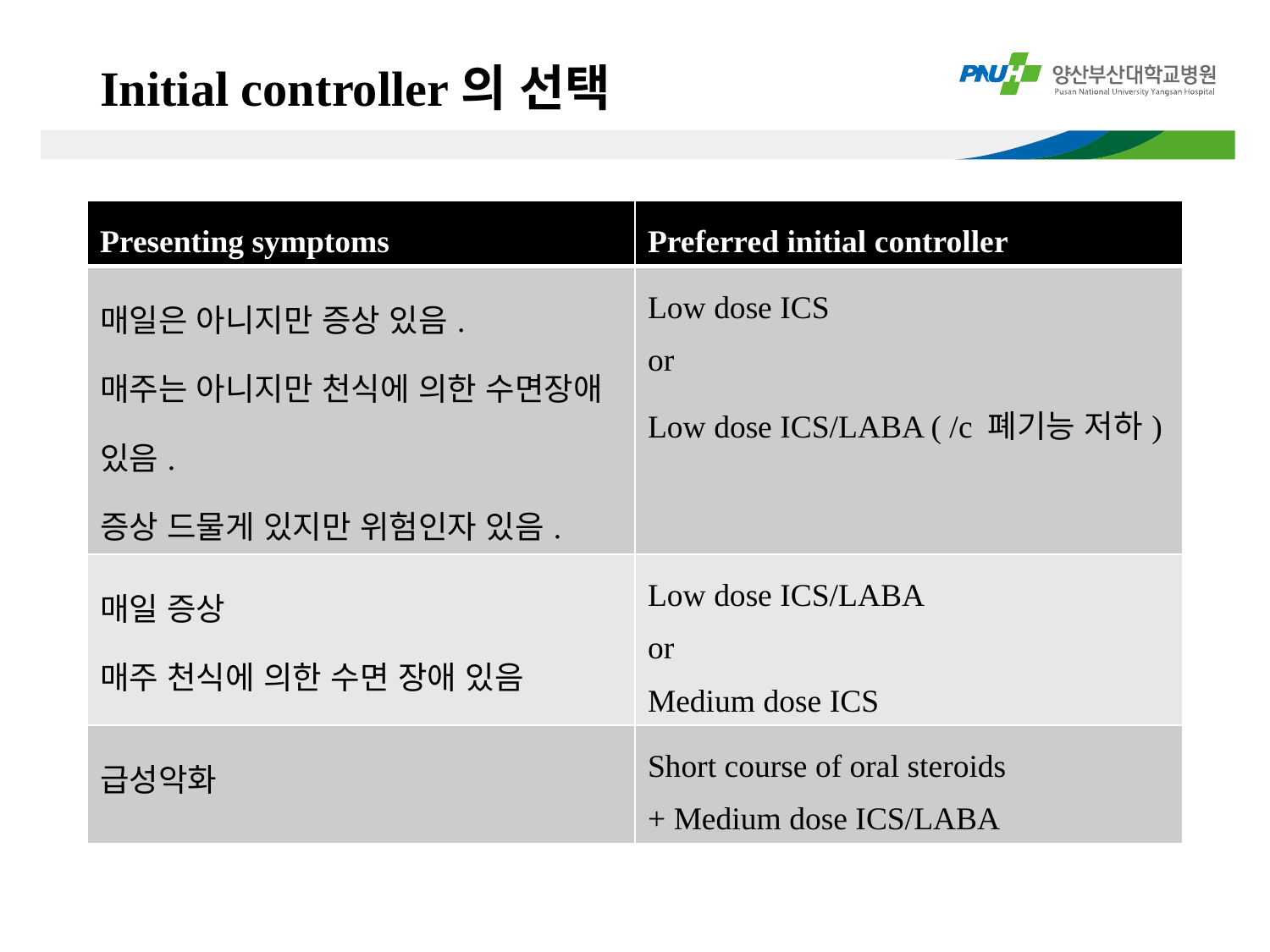

# Initial controller의 선택
| Presenting symptoms | Preferred initial controller |
| --- | --- |
| 매일은 아니지만 증상 있음. 매주는 아니지만 천식에 의한 수면장애 있음. 증상 드물게 있지만 위험인자 있음. | Low dose ICS or Low dose ICS/LABA ( /c 폐기능 저하) |
| 매일 증상 매주 천식에 의한 수면 장애 있음 | Low dose ICS/LABA or Medium dose ICS |
| 급성악화 | Short course of oral steroids + Medium dose ICS/LABA |